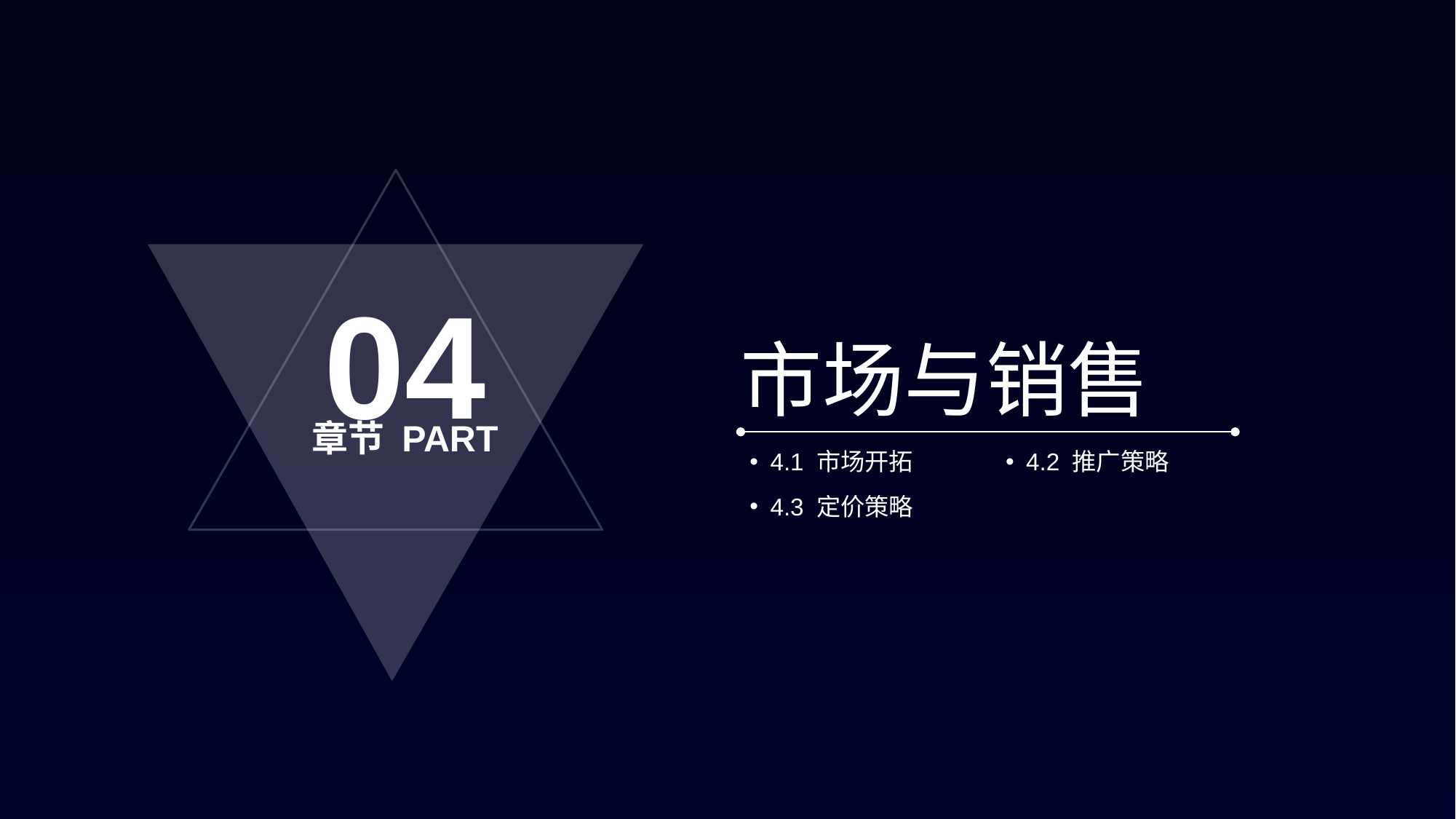

04
章节 PART
市场与销售
4.1 市场开拓
4.2 推广策略
4.3 定价策略